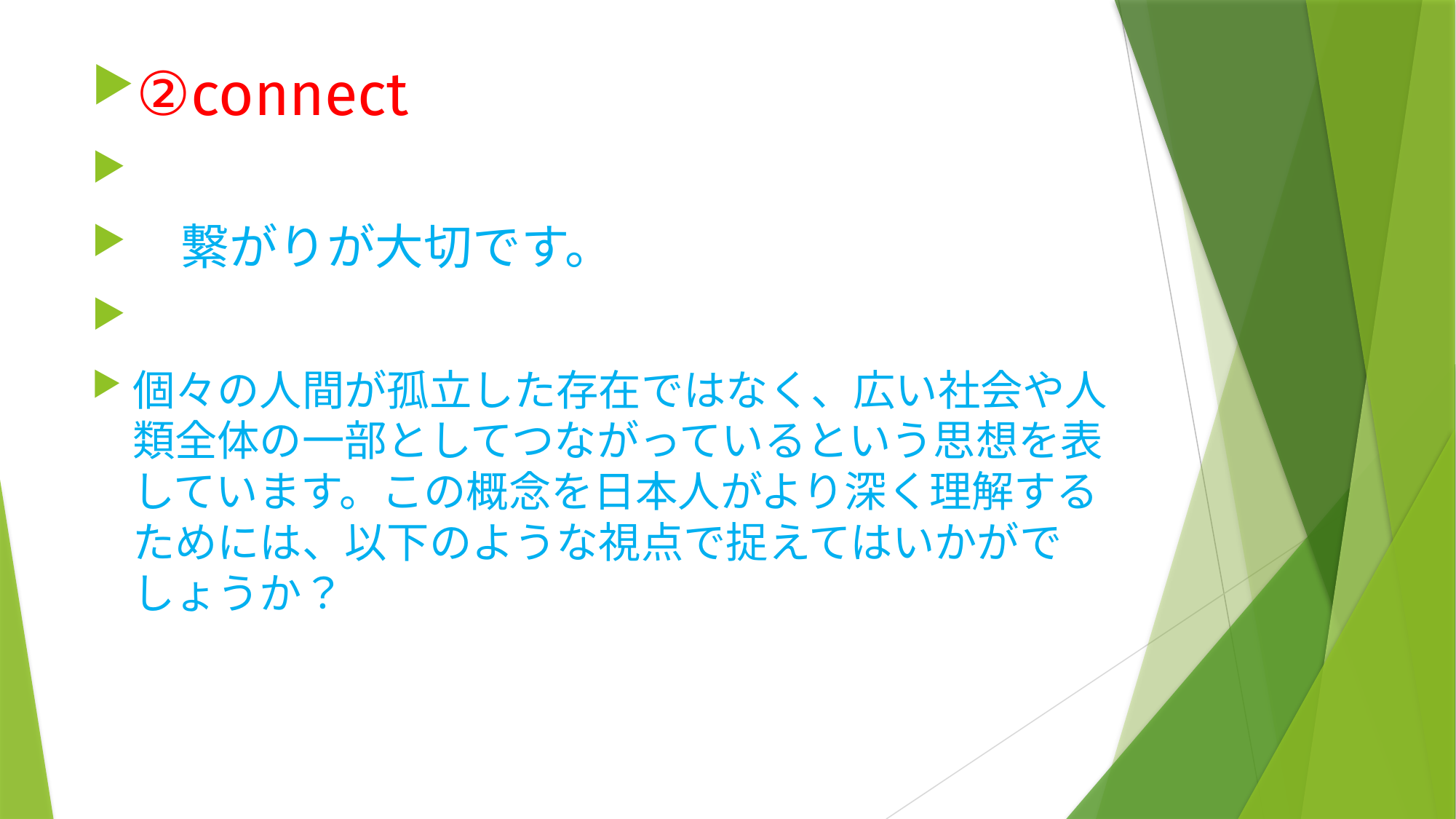

②connect

　繋がりが大切です。

個々の人間が孤立した存在ではなく、広い社会や人類全体の一部としてつながっているという思想を表しています。この概念を日本人がより深く理解するためには、以下のような視点で捉えてはいかがでしょうか？

#